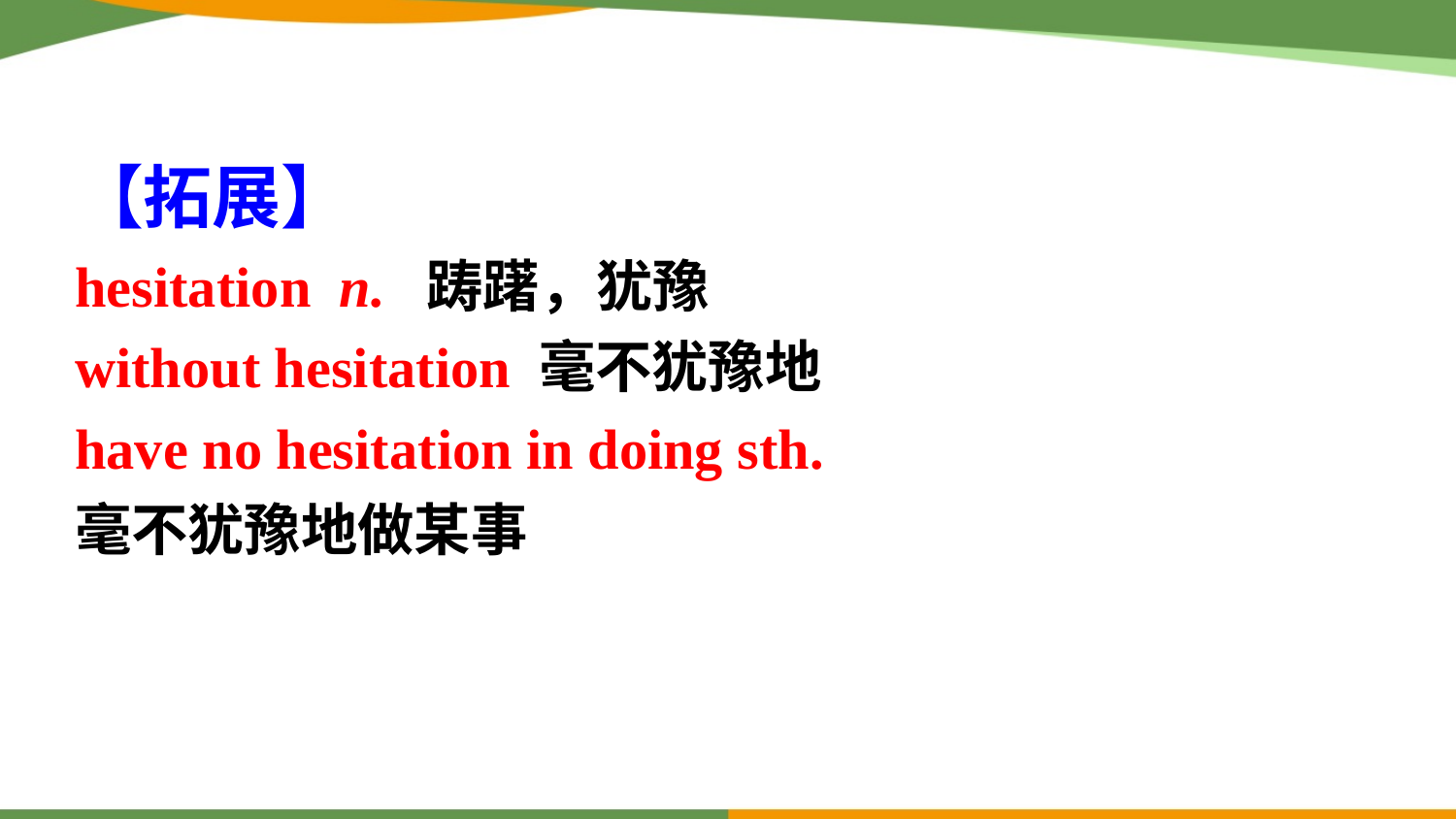

【拓展】
hesitation  n.  踌躇，犹豫
without hesitation 毫不犹豫地
have no hesitation in doing sth.
毫不犹豫地做某事